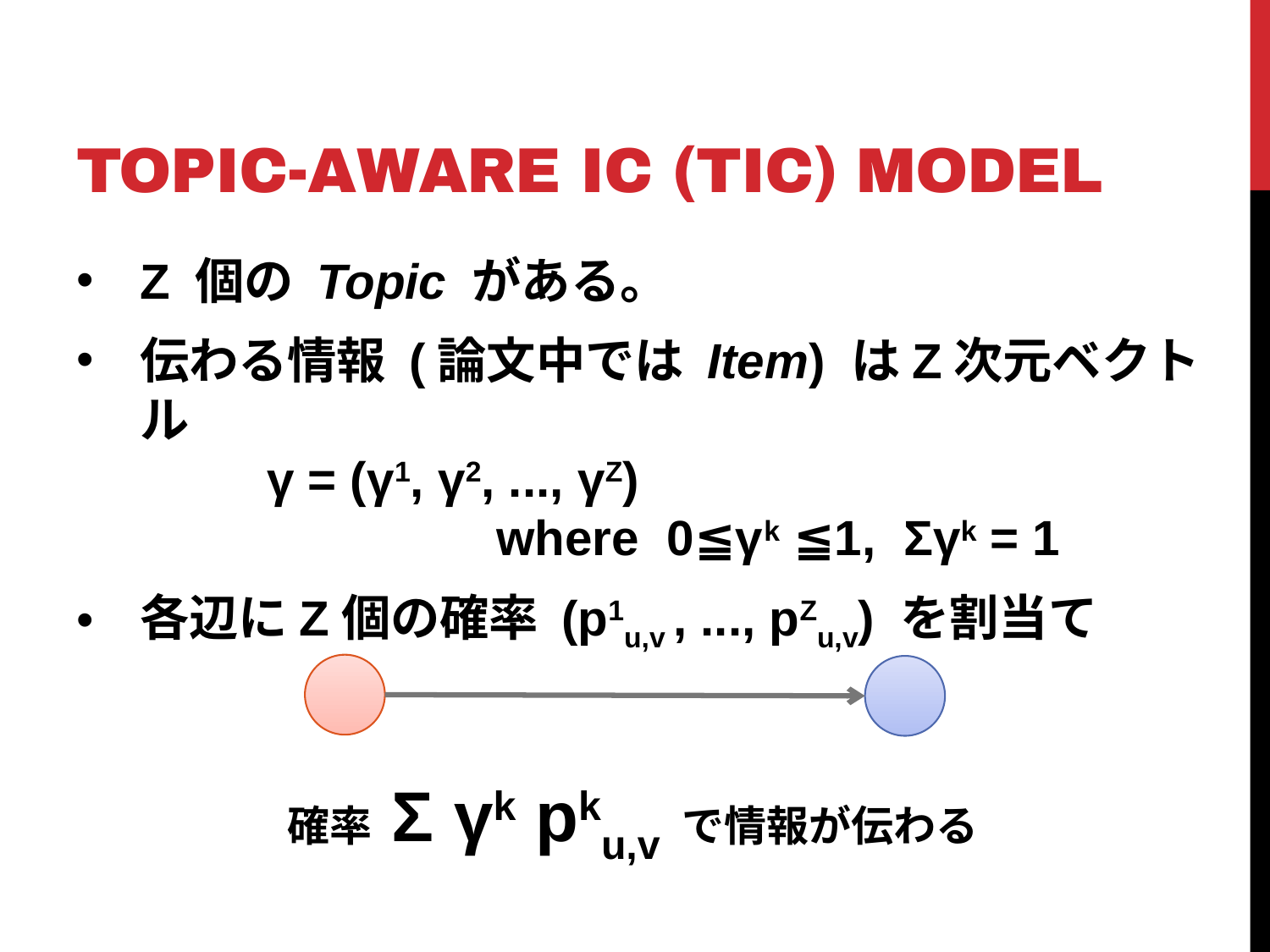

# Topic-Aware IC (TIC) Model
Z 個の Topic がある。
伝わる情報 (論文中では Item) はZ次元ベクトル
	γ = (γ1, γ2, ..., γZ)
                          where  0≦γk ≦1,  Σγk = 1
各辺にZ個の確率 (p1u,v , ..., pZu,v) を割当て

確率 Σ γk pku,v で情報が伝わる